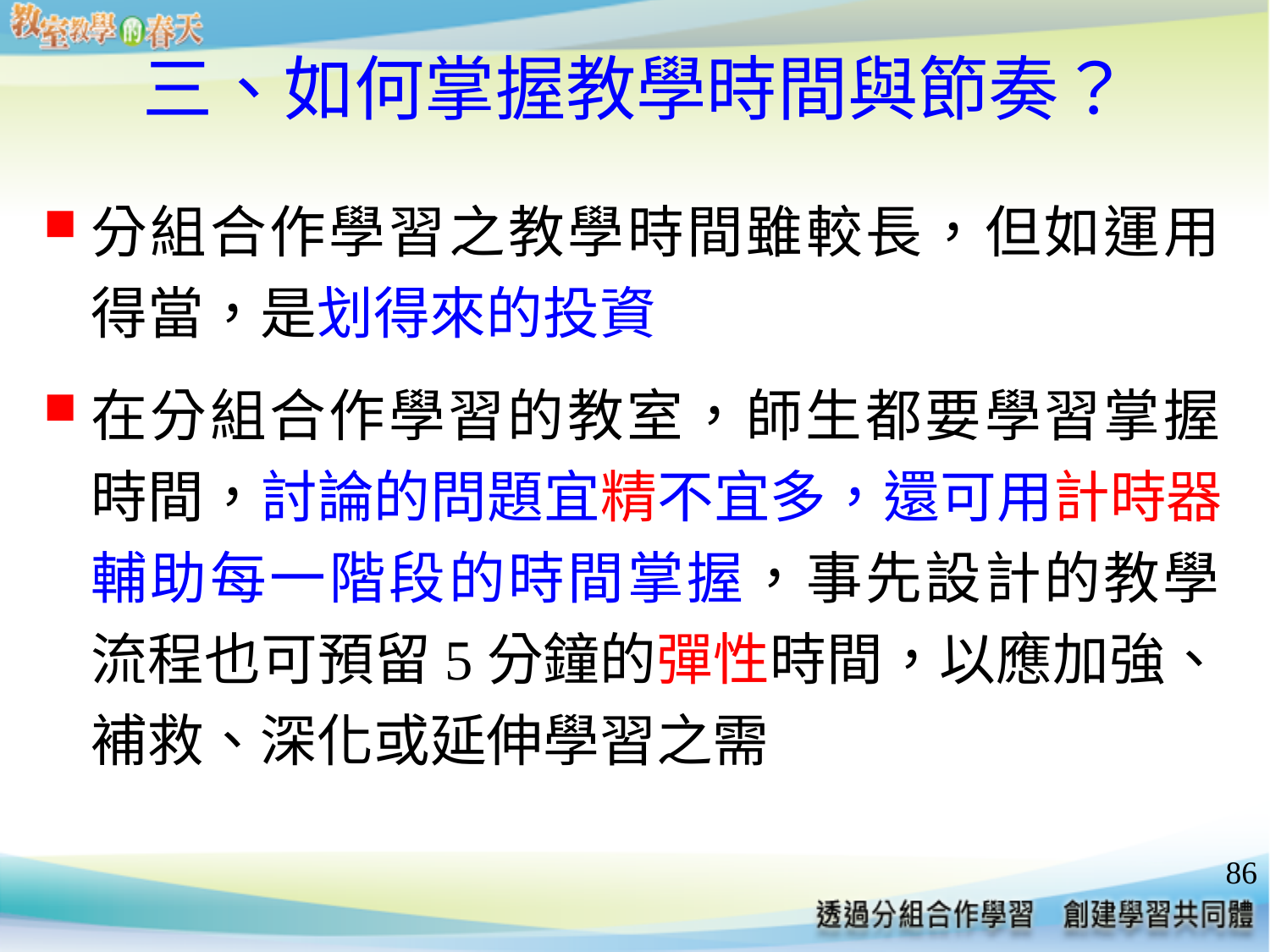

# 三、如何掌握教學時間與節奏？
分組合作學習之教學時間雖較長，但如運用
得當，是划得來的投資
在分組合作學習的教室，師生都要學習掌握
時間，討論的問題宜精不宜多，還可用計時器輔助每一階段的時間掌握，事先設計的教學
流程也可預留5分鐘的彈性時間，以應加強、補救、深化或延伸學習之需
86